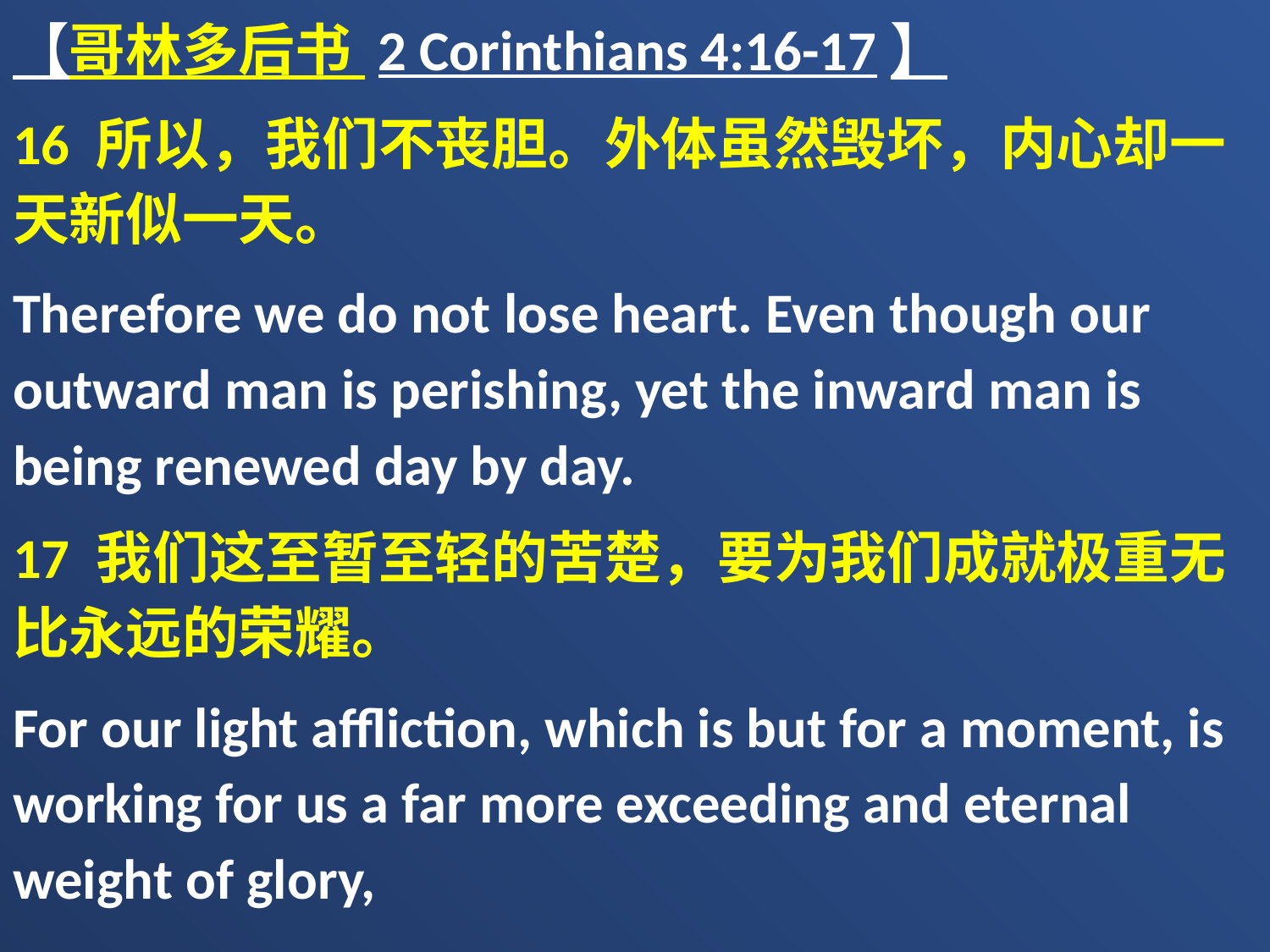

【哥林多后书 2 Corinthians 4:16-17】
16 所以，我们不丧胆。外体虽然毁坏，内心却一天新似一天。
Therefore we do not lose heart. Even though our outward man is perishing, yet the inward man is being renewed day by day.
17 我们这至暂至轻的苦楚，要为我们成就极重无比永远的荣耀。
For our light affliction, which is but for a moment, is working for us a far more exceeding and eternal weight of glory,